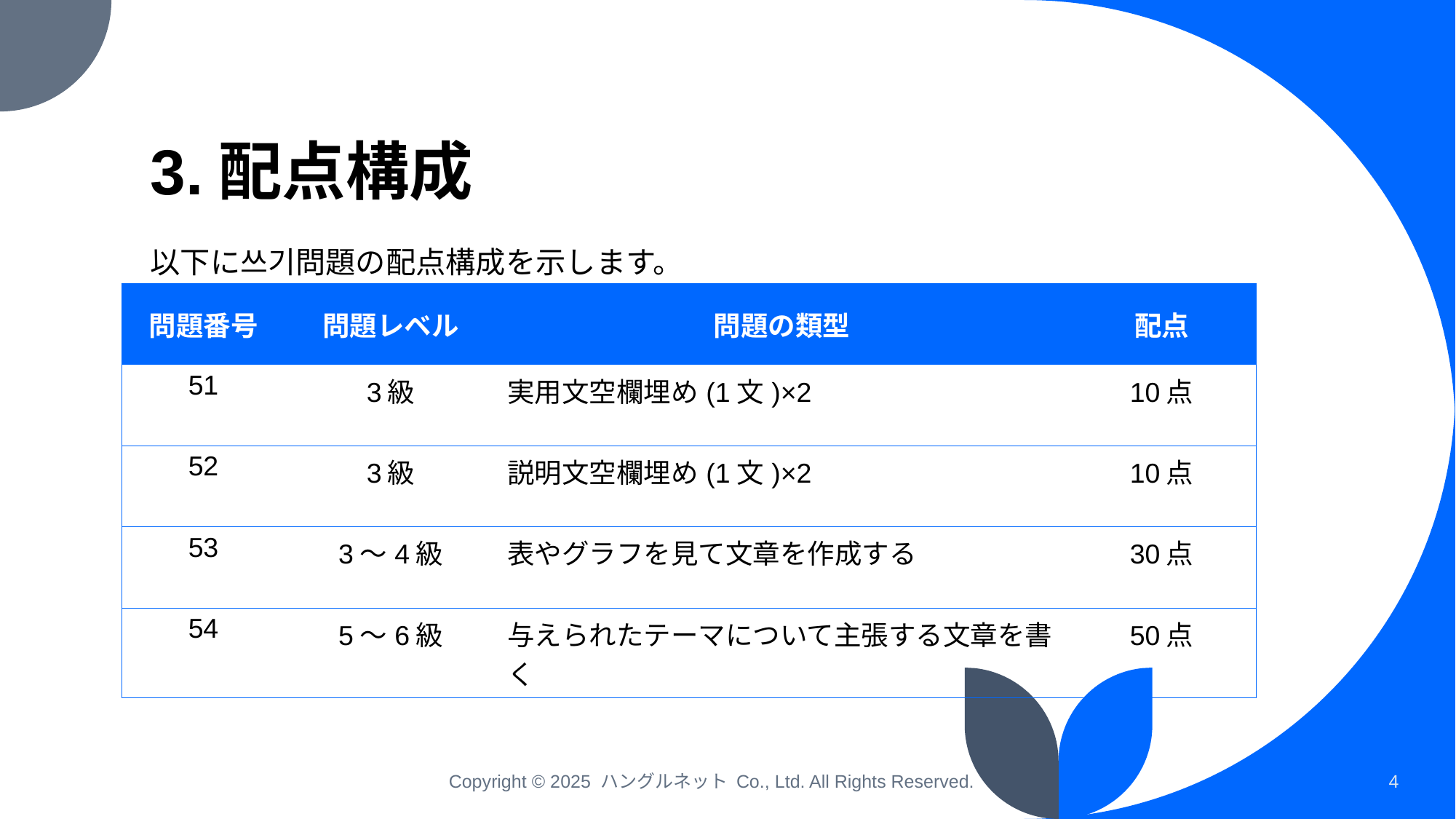

# 3.配点構成
以下に쓰기問題の配点構成を示します。

| 問題番号 | 問題レベル | 問題の類型 | 配点 |
| --- | --- | --- | --- |
| 51 | 3級 | 実用文空欄埋め(1文)×2 | 10点 |
| 52 | 3級 | 説明文空欄埋め(1文)×2 | 10点 |
| 53 | 3～4級 | 表やグラフを見て文章を作成する | 30点 |
| 54 | 5～6級 | 与えられたテーマについて主張する文章を書く | 50点 |
Copyright © 2025 ハングルネット Co., Ltd. All Rights Reserved.
4